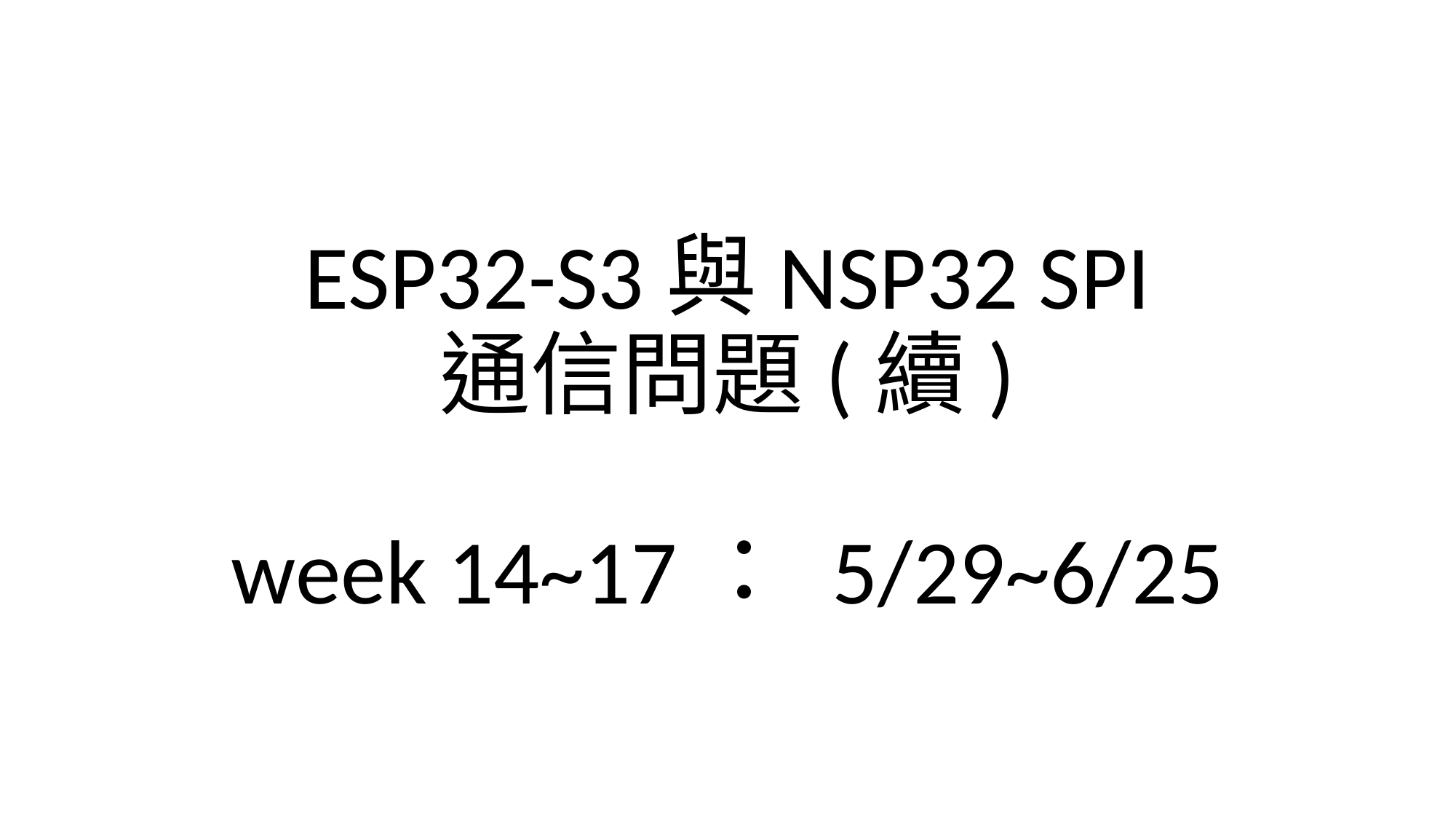

# ESP32-S3與NSP32 SPI 通信問題(續) week 14~17： 5/29~6/25